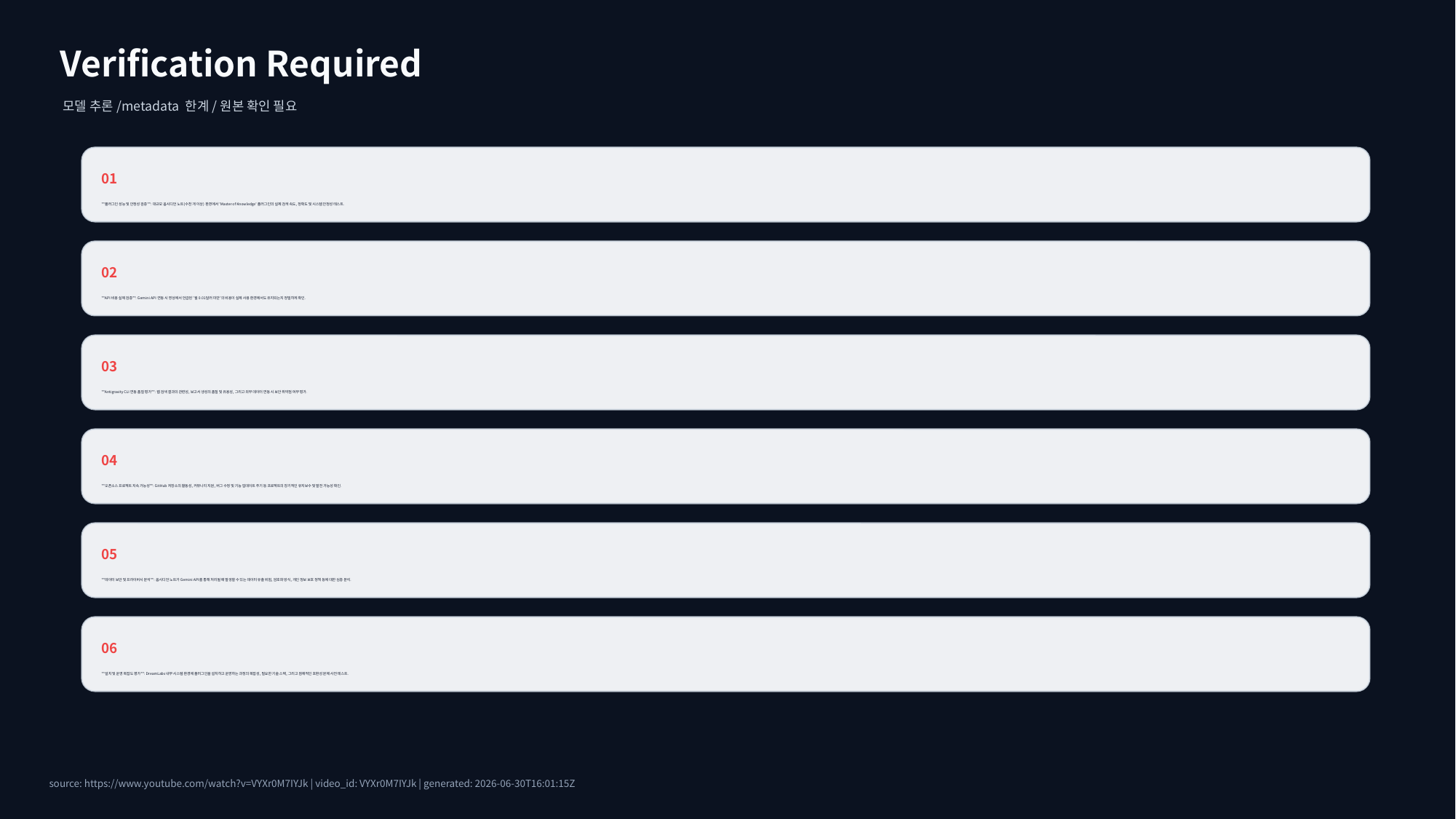

Verification Required
모델 추론/metadata 한계/원본 확인 필요

01
**플러그인 성능 및 안정성 검증**: 대규모 옵시디언 노트(수천 개 이상) 환경에서 'Master of Knowledge' 플러그인의 실제 검색 속도, 정확도 및 시스템 안정성 테스트.

02
**API 비용 실제 검증**: Gemini API 연동 시 영상에서 언급된 '월 0.01달러 미만'의 비용이 실제 사용 환경에서도 유지되는지 정밀하게 확인.

03
**Antigravity CLI 연동 품질 평가**: 웹 검색 결과의 관련성, 보고서 생성의 품질 및 유용성, 그리고 외부 데이터 연동 시 보안 취약점 여부 평가.

04
**오픈소스 프로젝트 지속 가능성**: GitHub 저장소의 활동성, 커뮤니티 지원, 버그 수정 및 기능 업데이트 주기 등 프로젝트의 장기적인 유지보수 및 발전 가능성 확인.

05
**데이터 보안 및 프라이버시 분석**: 옵시디언 노트가 Gemini API를 통해 처리될 때 발생할 수 있는 데이터 유출 위험, 암호화 방식, 개인 정보 보호 정책 등에 대한 심층 분석.

06
**설치 및 운영 복잡도 평가**: DreamLabs 내부 시스템 환경에 플러그인을 설치하고 운영하는 과정의 복잡성, 필요한 기술 스택, 그리고 잠재적인 호환성 문제 사전 테스트.
source: https://www.youtube.com/watch?v=VYXr0M7IYJk | video_id: VYXr0M7IYJk | generated: 2026-06-30T16:01:15Z